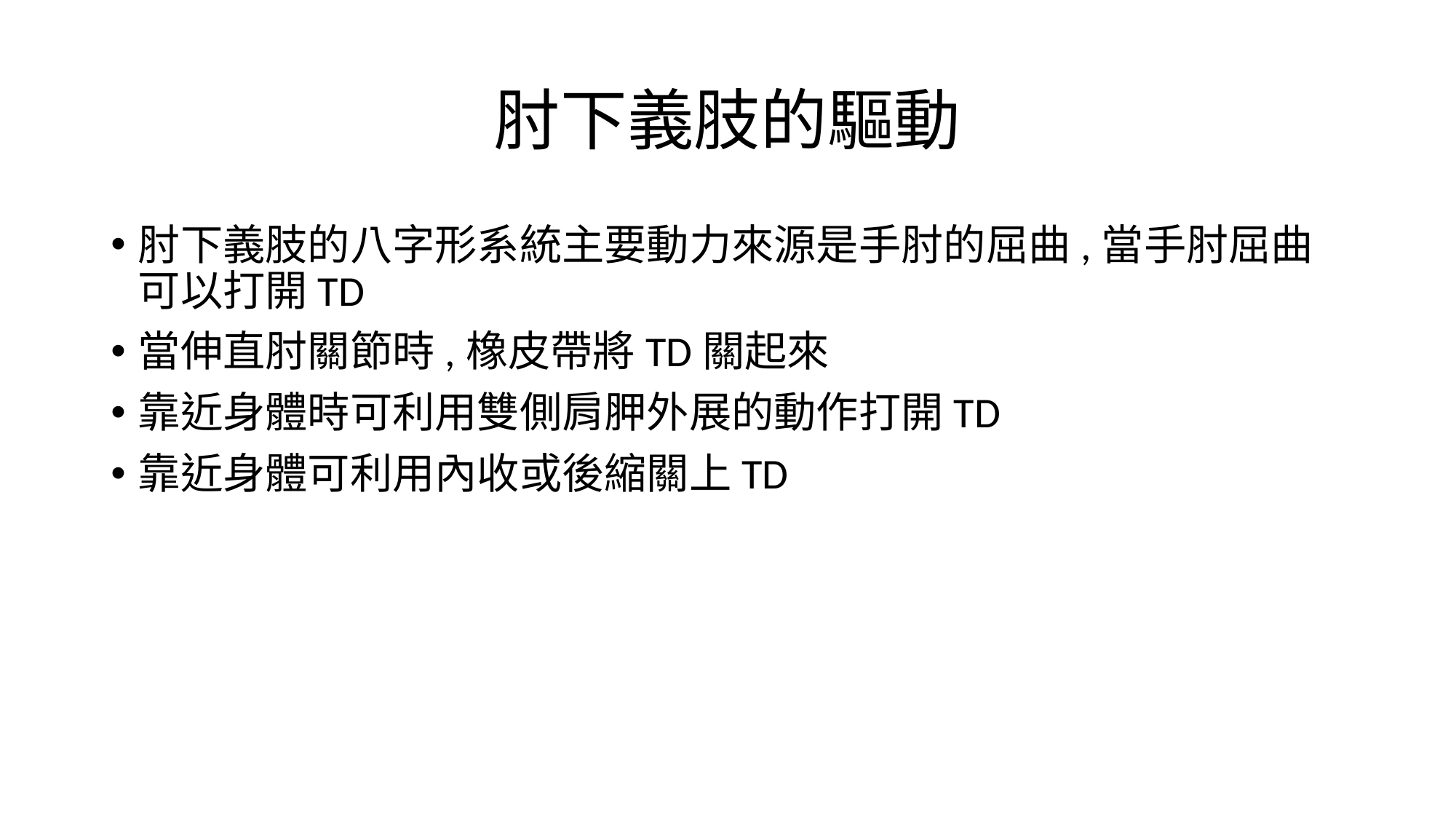

# 肘下義肢的驅動
肘下義肢的八字形系統主要動力來源是手肘的屈曲,當手肘屈曲可以打開TD
當伸直肘關節時,橡皮帶將TD關起來
靠近身體時可利用雙側肩胛外展的動作打開TD
靠近身體可利用內收或後縮關上TD